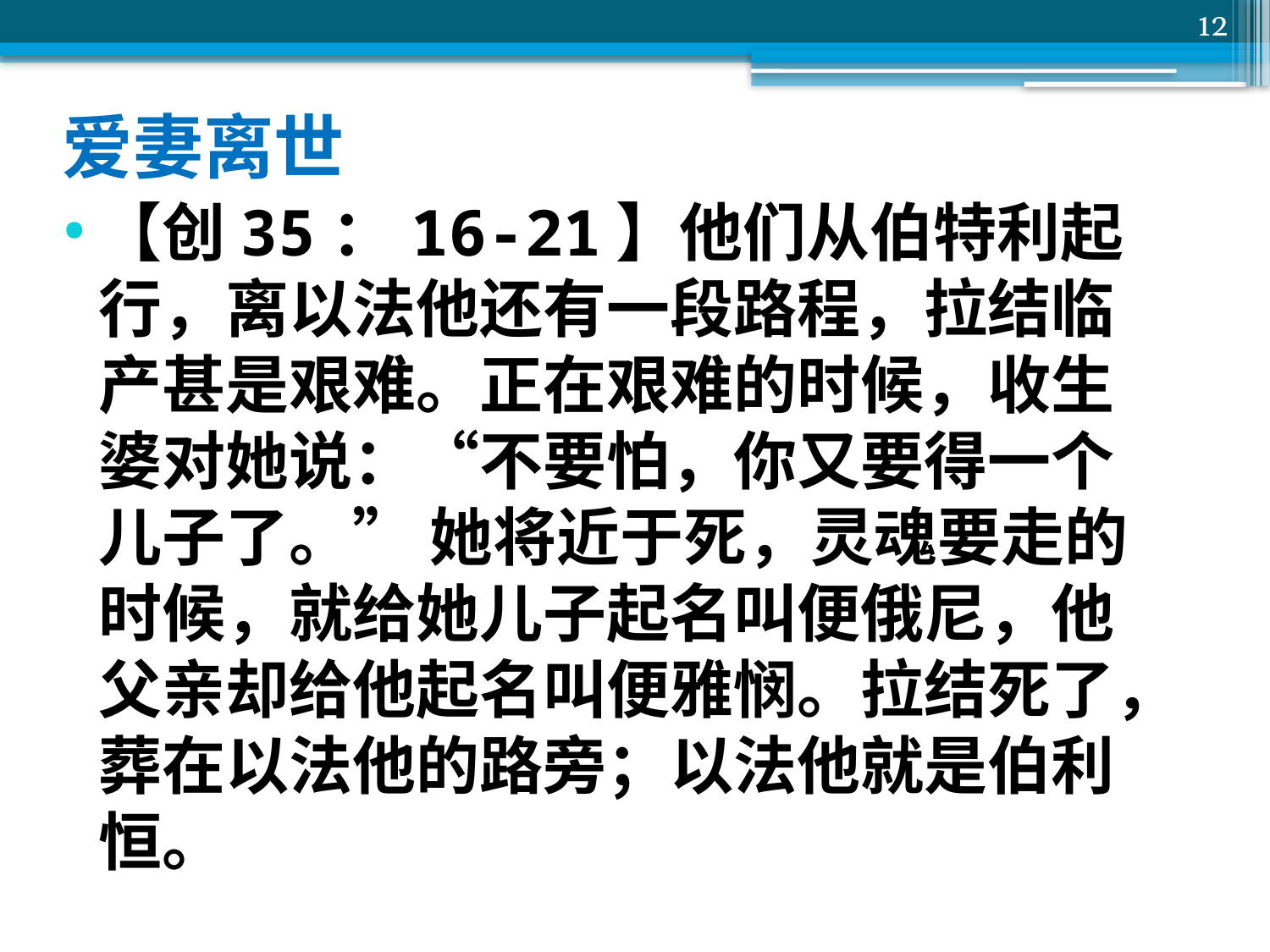

12
爱妻离世
【创35：16-21】他们从伯特利起行，离以法他还有一段路程，拉结临产甚是艰难。正在艰难的时候，收生婆对她说：“不要怕，你又要得一个儿子了。” 她将近于死，灵魂要走的时候，就给她儿子起名叫便俄尼，他父亲却给他起名叫便雅悯。拉结死了，葬在以法他的路旁；以法他就是伯利恒。